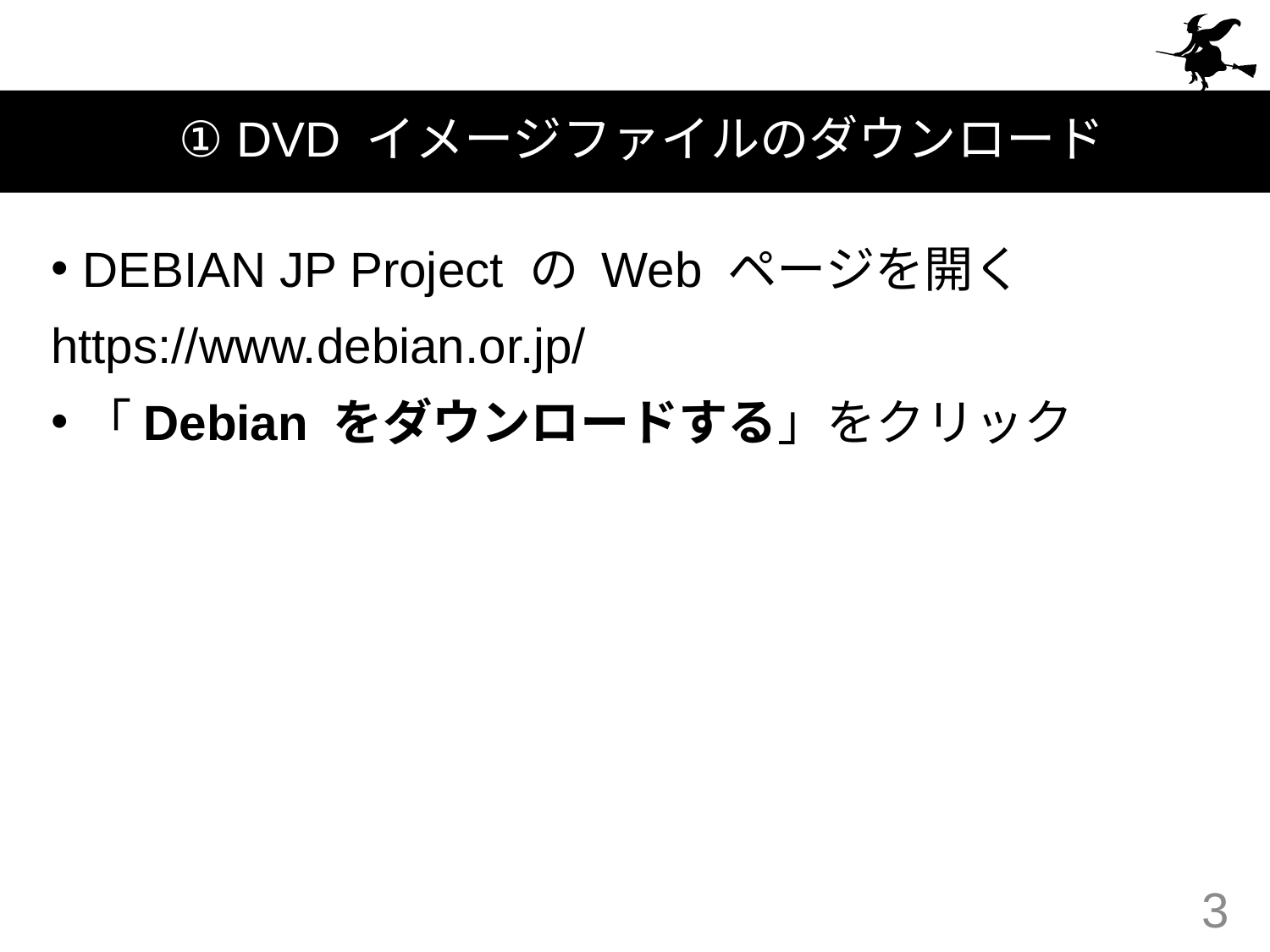

# ① DVD イメージファイルのダウンロード

DEBIAN JP Project の Web ページを開く
https://www.debian.or.jp/
「Debian をダウンロードする」をクリック

3